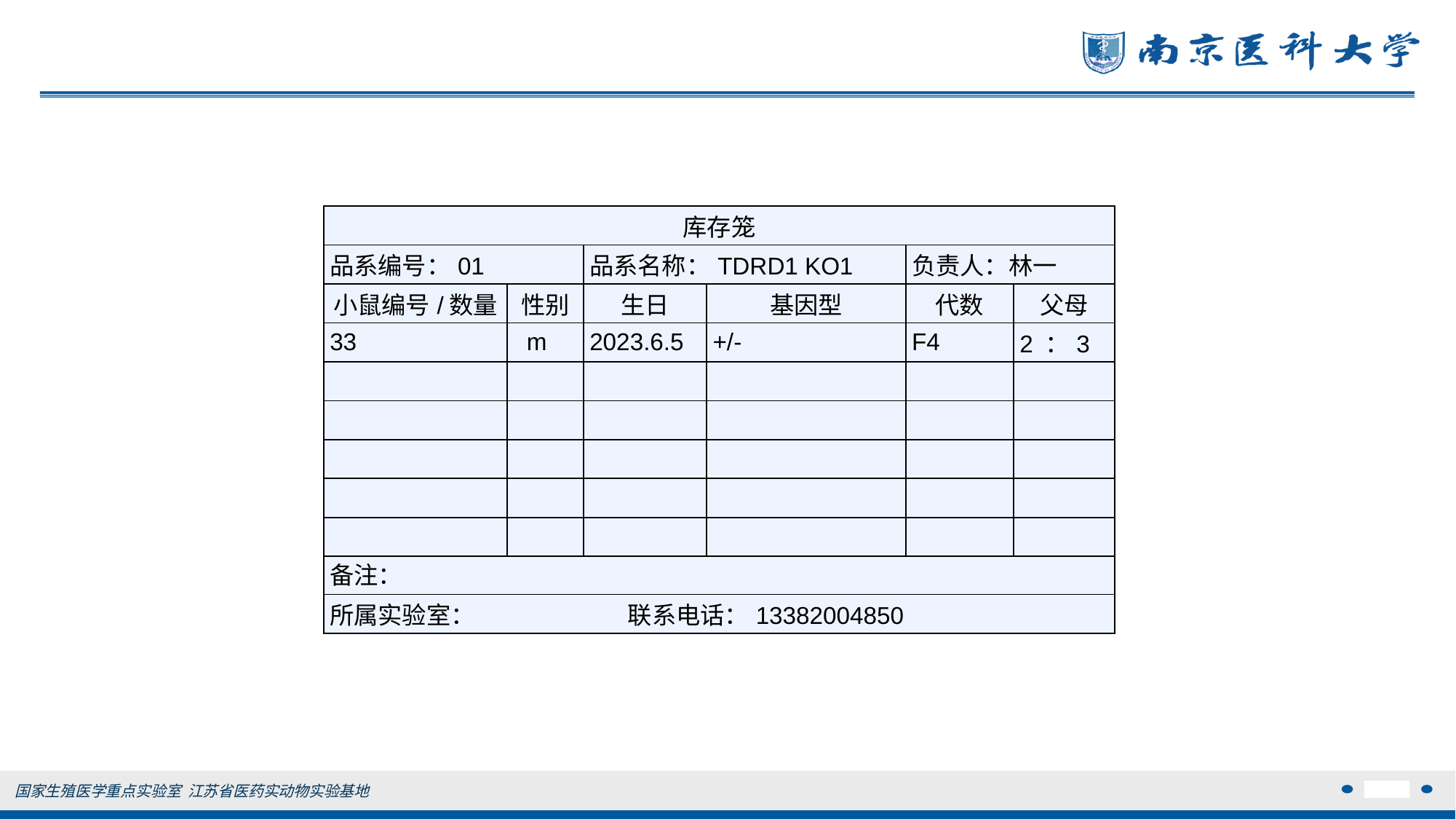

| 库存笼 |  |  |  |  |  |
| --- | --- | --- | --- | --- | --- |
| 品系编号：01 |  | 品系名称：TDRD1 KO1 |  | 负责人：林一 |  |
| 小鼠编号/数量 | 性别 | 生日 | 基因型 | 代数 | 父母 |
| 33 | m | 2023.6.5 | +/- | F4 | 2 ：3 |
|  |  |  |  |  |  |
|  |  |  |  |  |  |
|  |  |  |  |  |  |
|  |  |  |  |  |  |
|  |  |  |  |  |  |
| 备注： |  |  |  |  |  |
| 所属实验室： 联系电话：13382004850 |  |  |  |  |  |